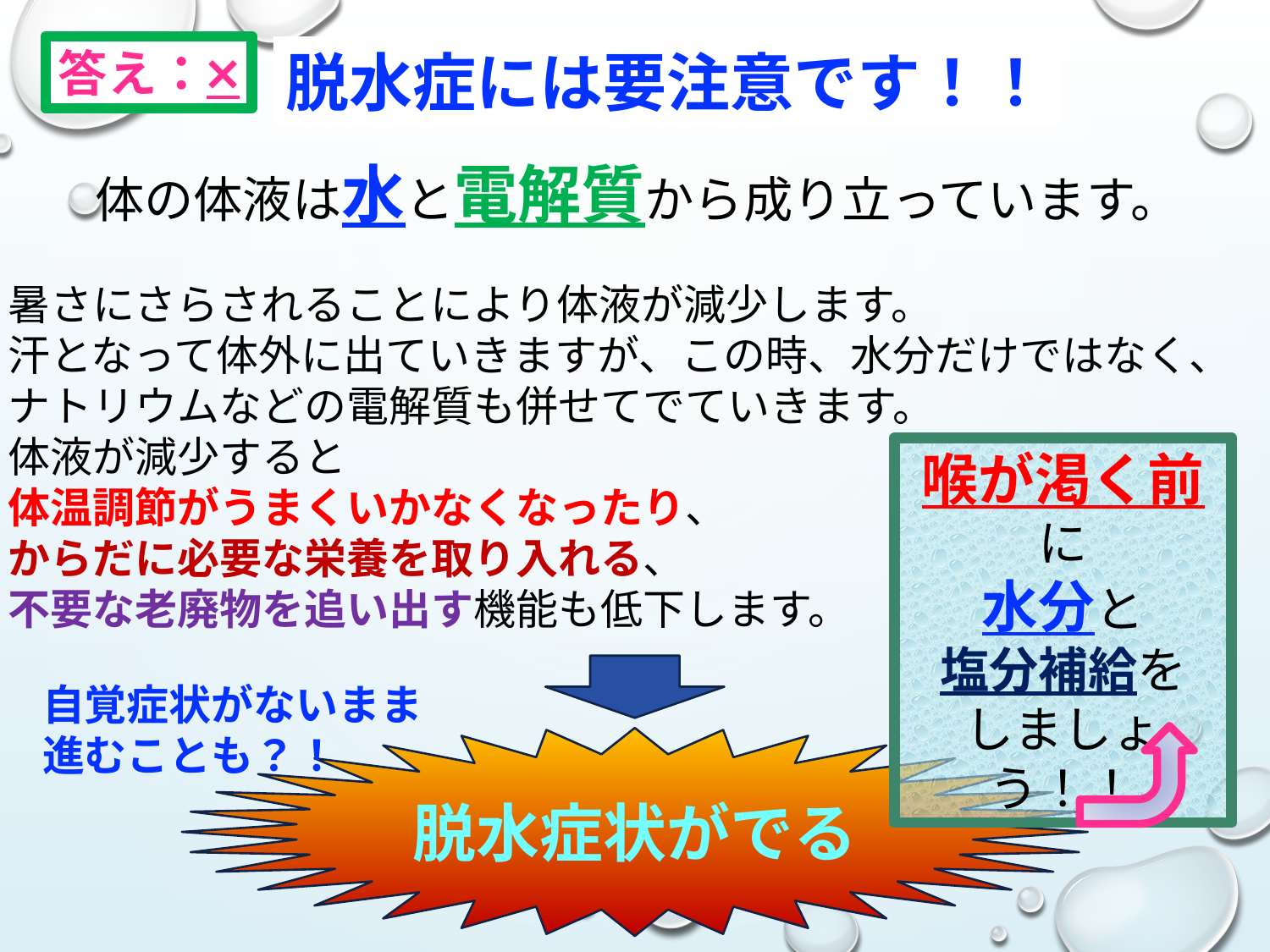

答え：❌
脱水症には要注意です！！
体の体液は水と電解質から成り立っています。
暑さにさらされることにより体液が減少します。
汗となって体外に出ていきますが、この時、水分だけではなく、
ナトリウムなどの電解質も併せてでていきます。
体液が減少すると
体温調節がうまくいかなくなったり、
からだに必要な栄養を取り入れる、
不要な老廃物を追い出す機能も低下します。
喉が渇く前に
水分と
塩分補給を
しましょう！！

自覚症状がないまま
進むことも？！

脱水症状がでる